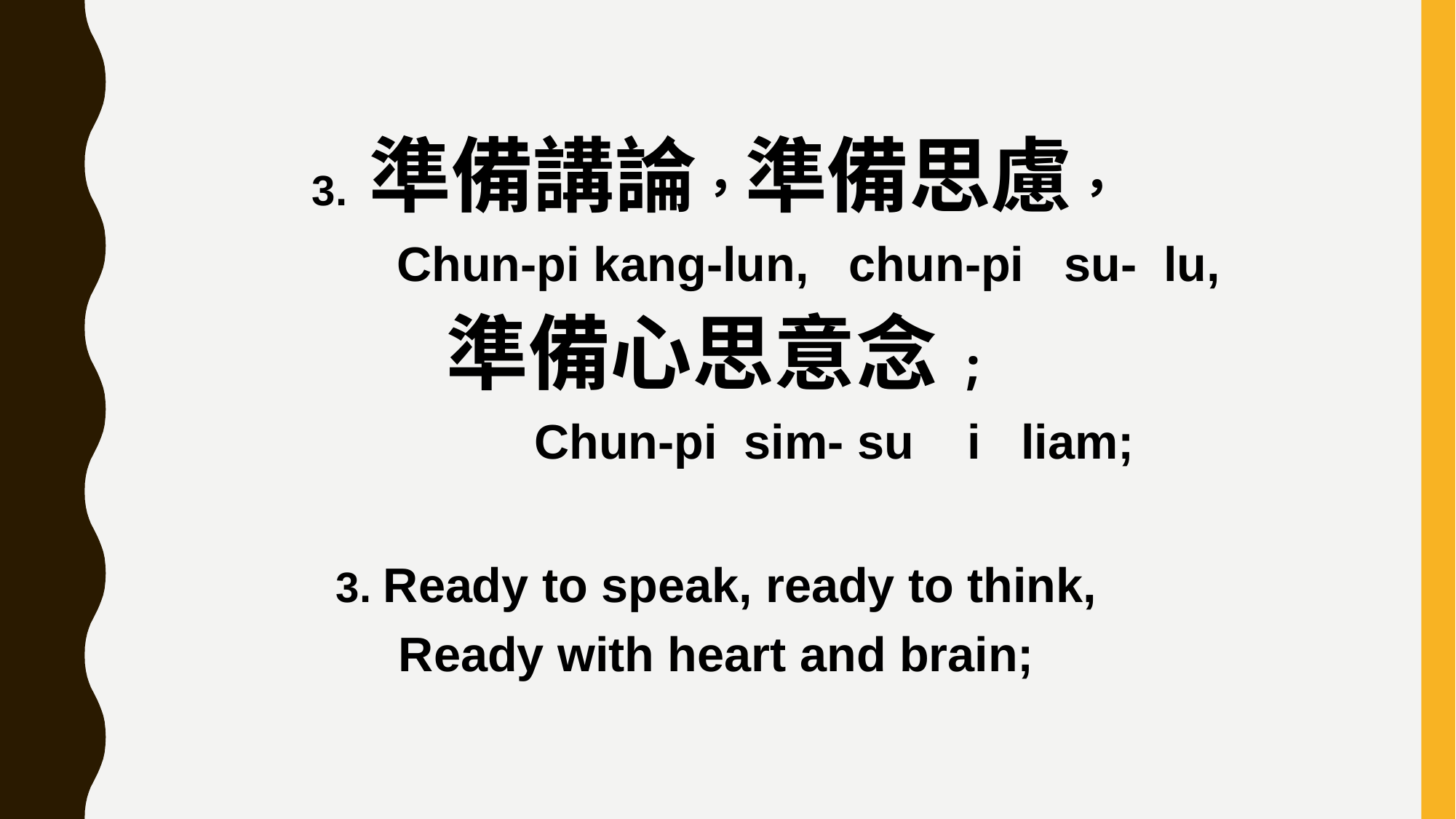

3. 準備講論，準備思慮，
                  Chun-pi kang-lun,   chun-pi   su-  lu,
準備心思意念;
                           Chun-pi  sim- su    i   liam;

3. Ready to speak, ready to think,
Ready with heart and brain;